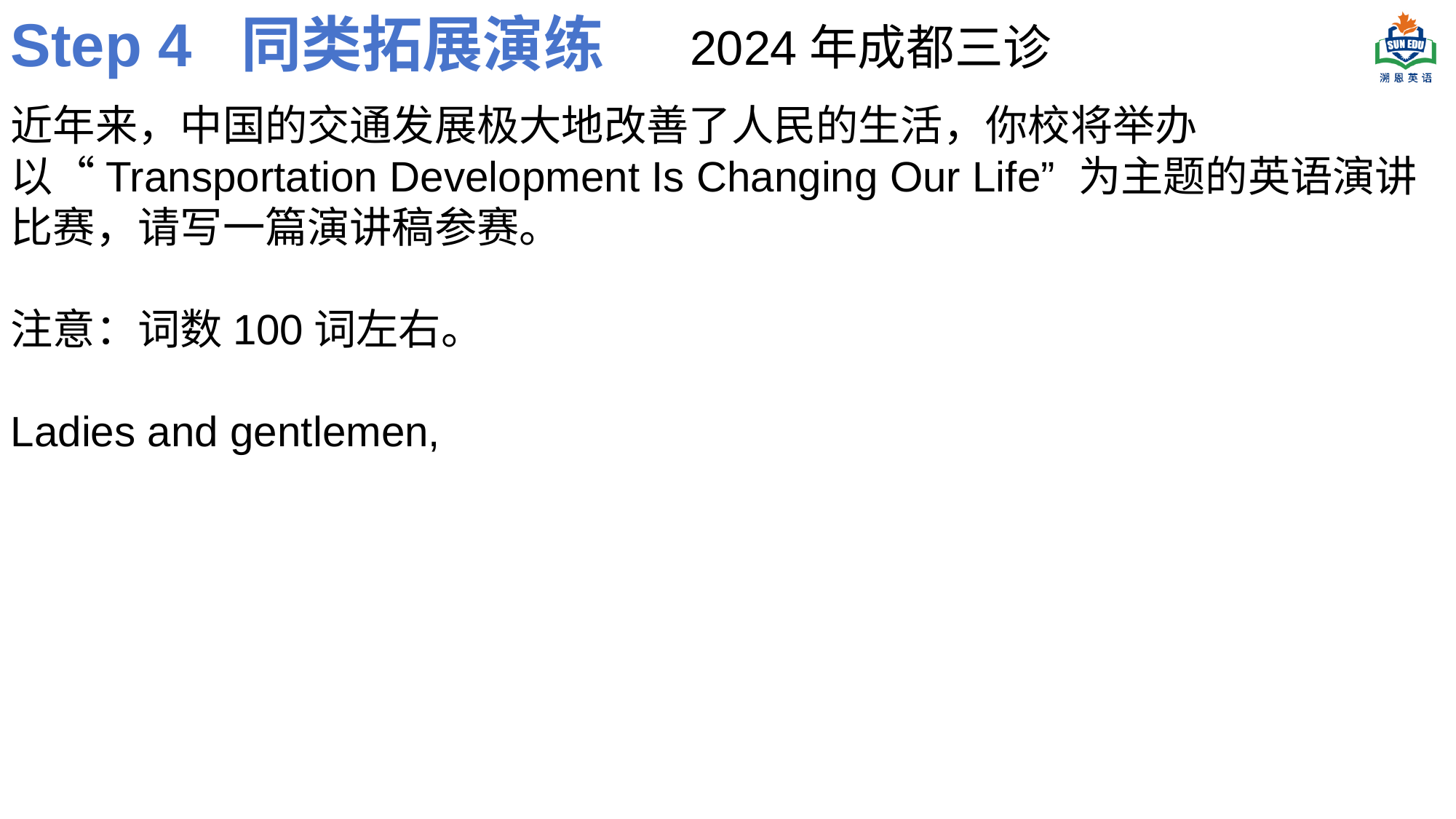

Step 4  同类拓展演练
2024年成都三诊
近年来，中国的交通发展极大地改善了人民的生活，你校将举办以“Transportation Development Is Changing Our Life” 为主题的英语演讲比赛，请写一篇演讲稿参赛。

注意：词数100词左右。

Ladies and gentlemen,